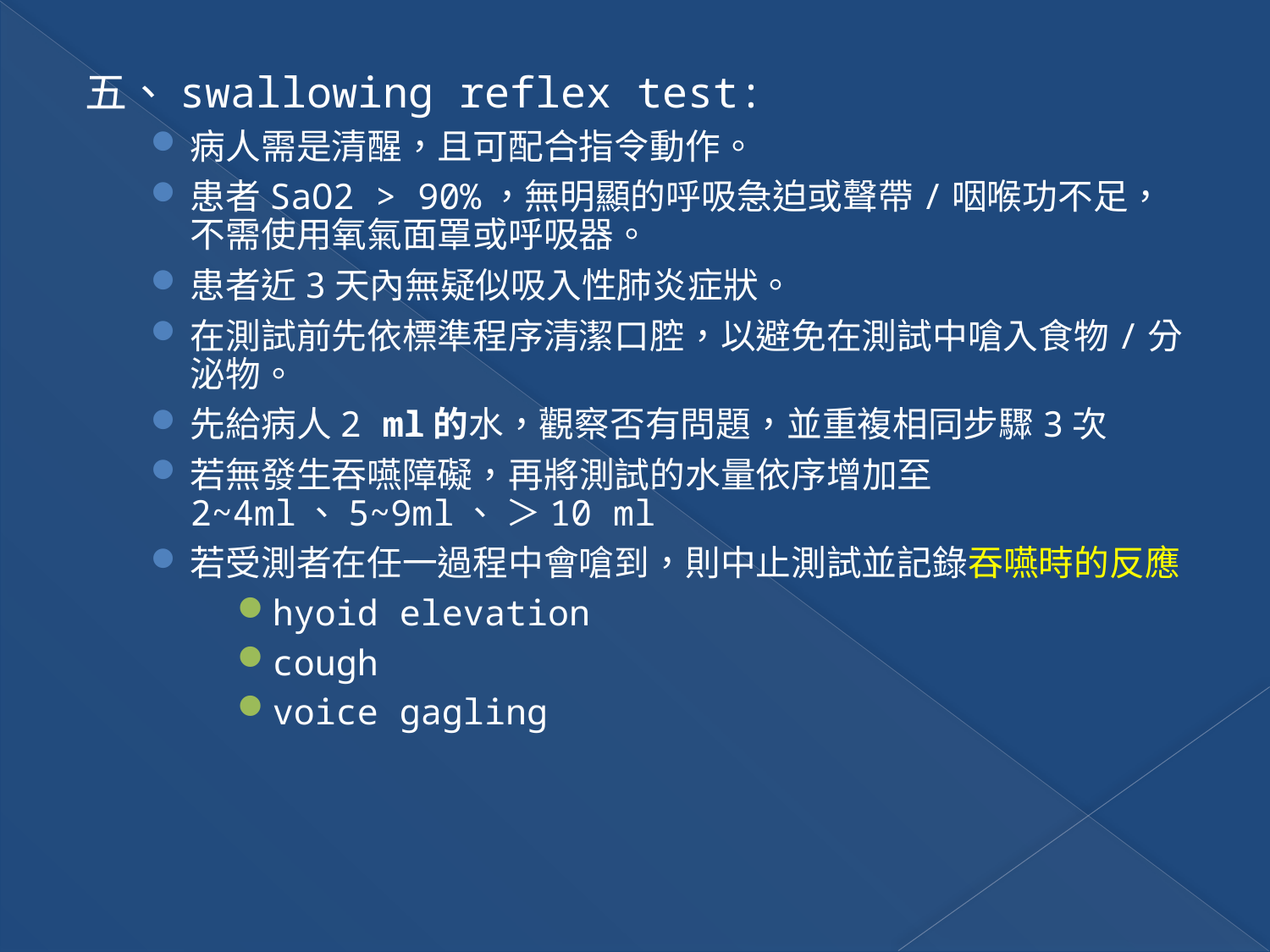

五、swallowing reflex test:
病人需是清醒，且可配合指令動作。
患者SaO2 > 90%，無明顯的呼吸急迫或聲帶/咽喉功不足，不需使用氧氣面罩或呼吸器。
患者近3天內無疑似吸入性肺炎症狀。
在測試前先依標準程序清潔口腔，以避免在測試中嗆入食物/分泌物。
先給病人2 ml的水，觀察否有問題，並重複相同步驟3次
若無發生吞嚥障礙，再將測試的水量依序增加至2~4ml、5~9ml、 ＞10 ml
若受測者在任一過程中會嗆到，則中止測試並記錄吞嚥時的反應
hyoid elevation
cough
voice gagling